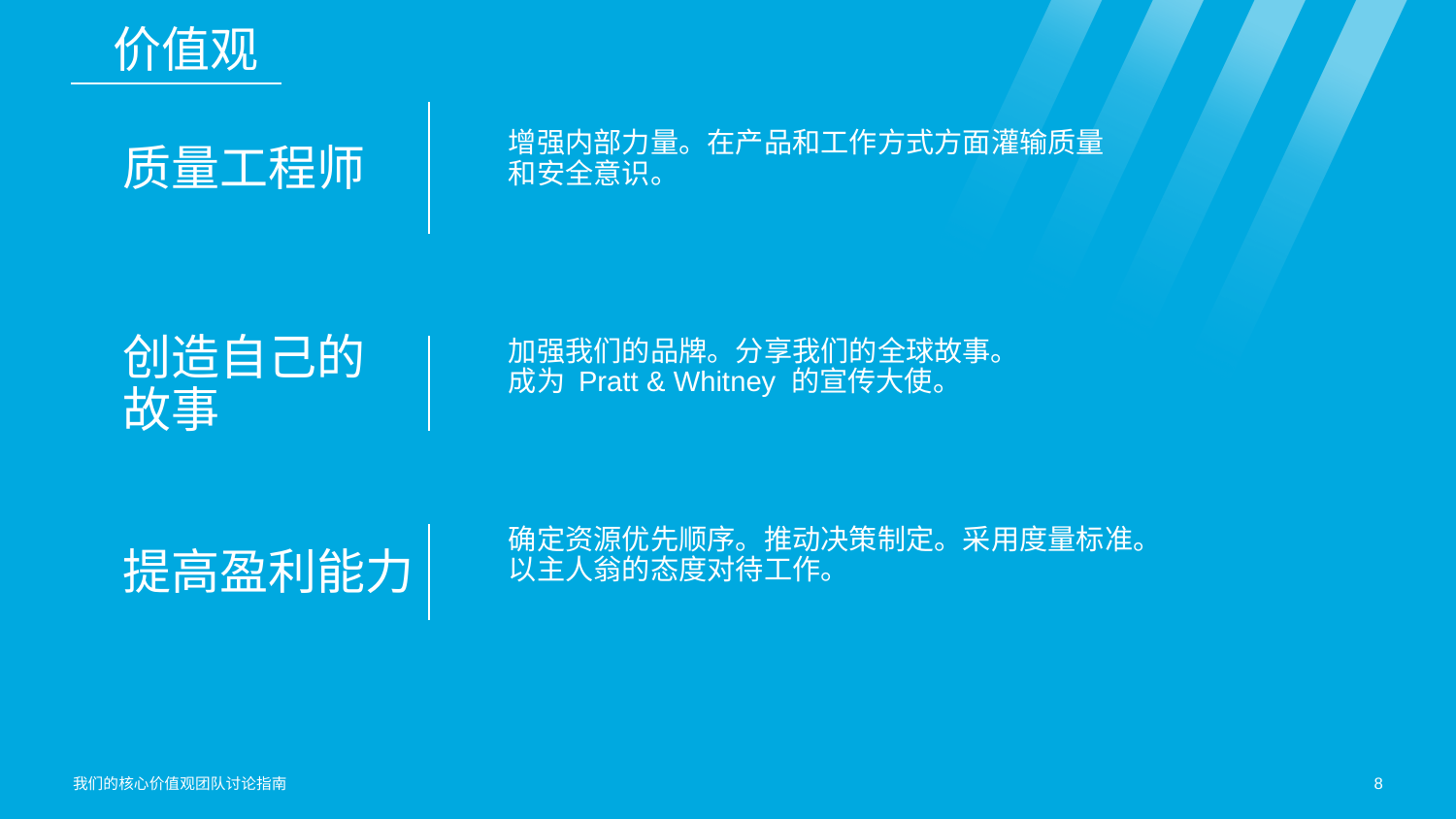

价值观
质量工程师
增强内部力量。在产品和工作方式方面灌输质量和安全意识。

创造自己的故事
加强我们的品牌。分享我们的全球故事。成为 Pratt & Whitney 的宣传大使。

提高盈利能力
确定资源优先顺序。推动决策制定。采用度量标准。以主人翁的态度对待工作。
我们的核心价值观团队讨论指南
8